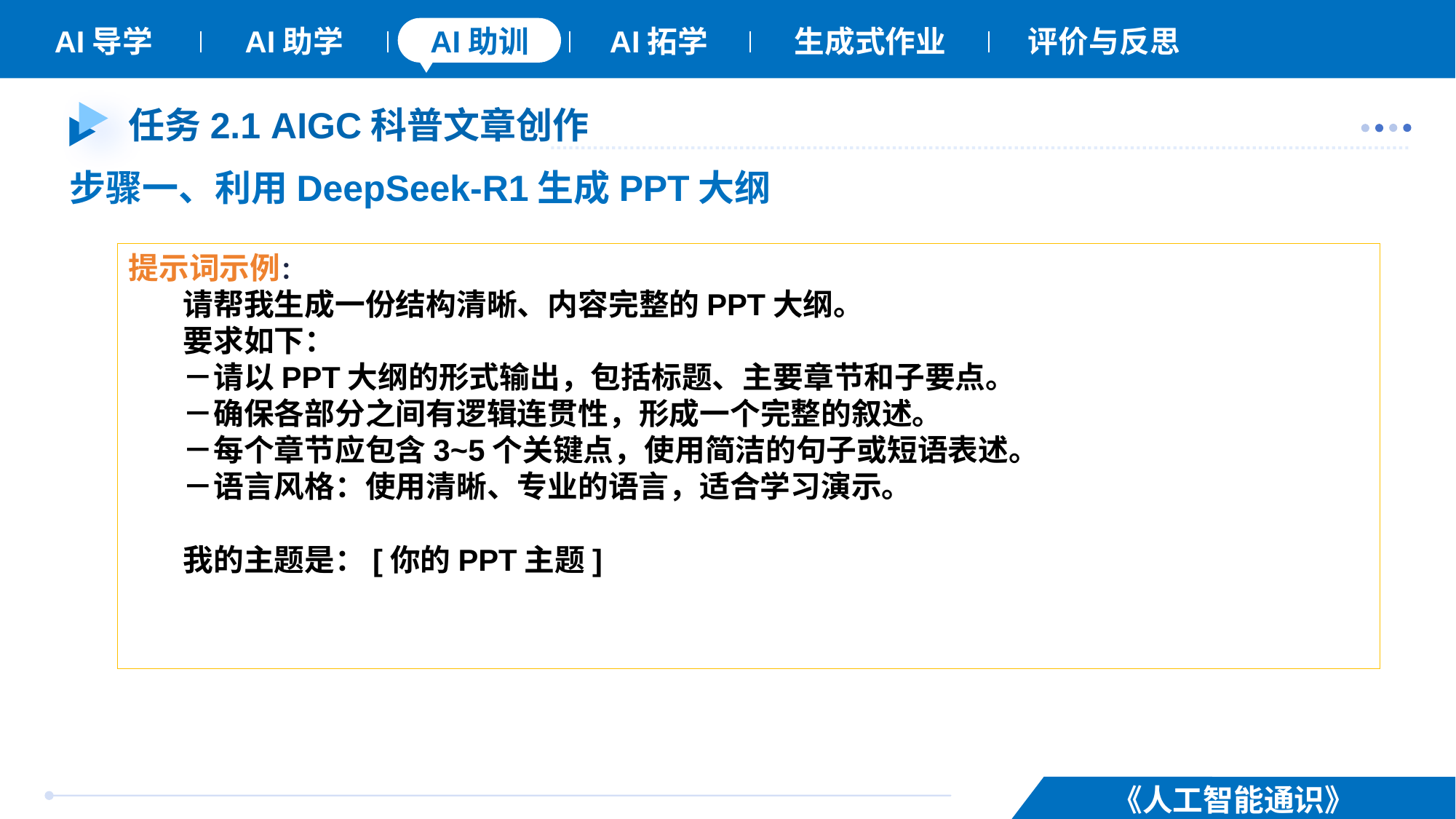

# 任务2.1 AIGC科普文章创作
步骤一、利用DeepSeek-R1生成PPT大纲

提示词示例：
请帮我生成一份结构清晰、内容完整的PPT大纲。
要求如下：
－请以PPT大纲的形式输出，包括标题、主要章节和子要点。
－确保各部分之间有逻辑连贯性，形成一个完整的叙述。
－每个章节应包含3~5个关键点，使用简洁的句子或短语表述。
－语言风格：使用清晰、专业的语言，适合学习演示。

我的主题是：[你的PPT主题]